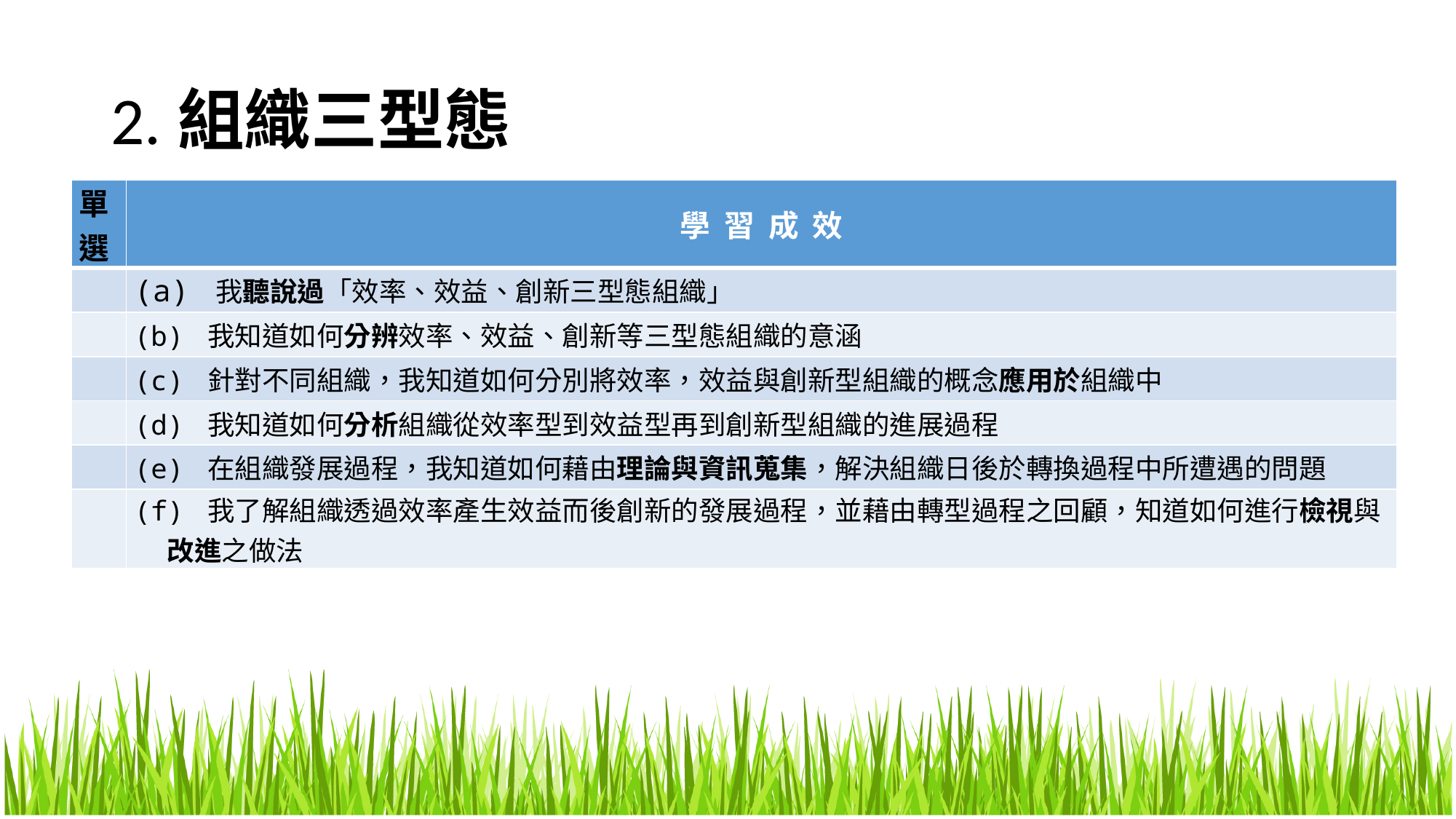

# 2.組織三型態
| 單選 | 學 習 成 效 |
| --- | --- |
|  | (a) 我聽說過「效率、效益、創新三型態組織」 |
|  | (b) 我知道如何分辨效率、效益、創新等三型態組織的意涵 |
|  | (c) 針對不同組織，我知道如何分別將效率，效益與創新型組織的概念應用於組織中 |
|  | (d) 我知道如何分析組織從效率型到效益型再到創新型組織的進展過程 |
|  | (e) 在組織發展過程，我知道如何藉由理論與資訊蒐集，解決組織日後於轉換過程中所遭遇的問題 |
|  | (f) 我了解組織透過效率產生效益而後創新的發展過程，並藉由轉型過程之回顧，知道如何進行檢視與 改進之做法 |